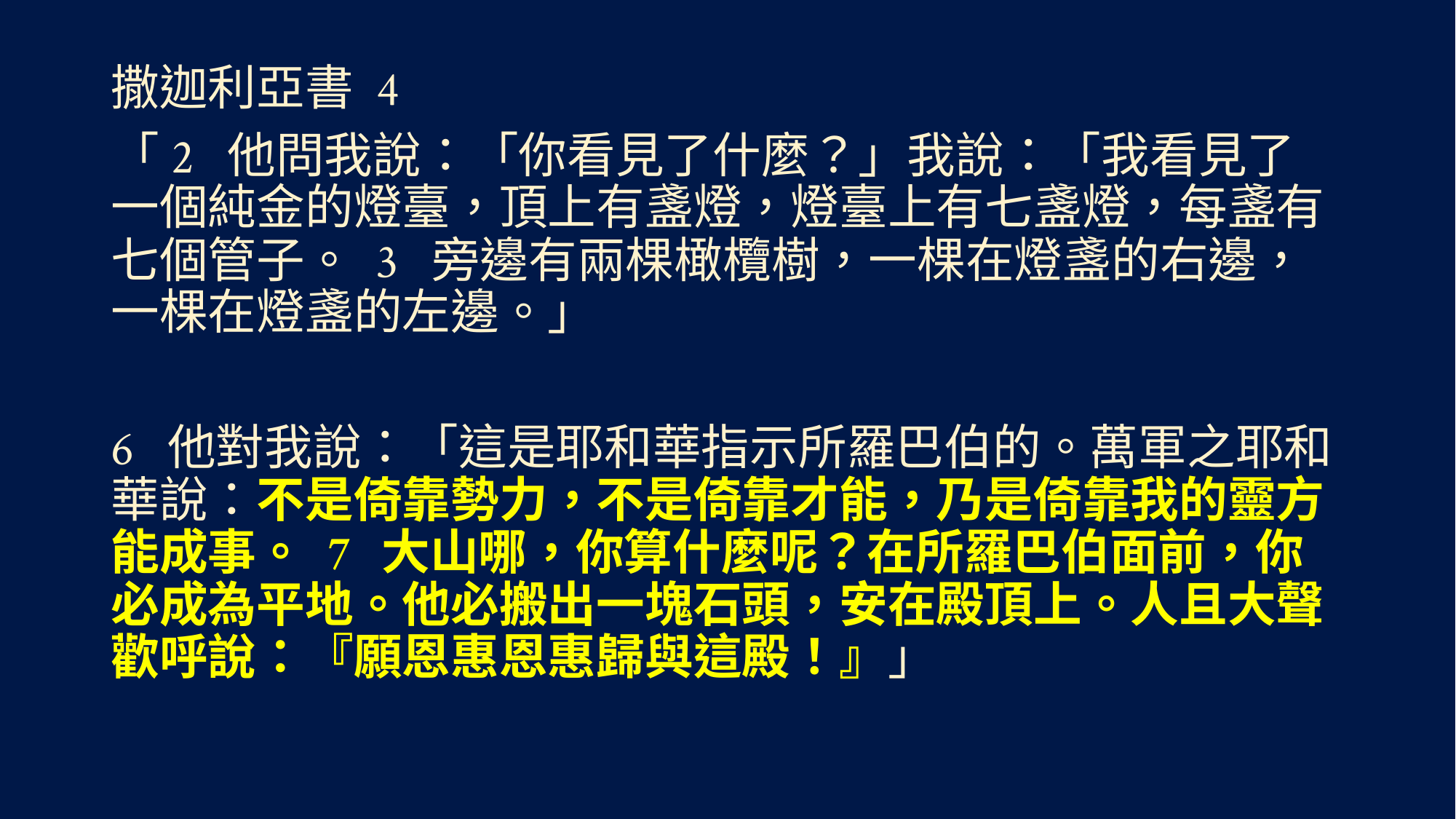

撒迦利亞書 4
「2  他問我說：「你看見了什麼？」我說：「我看見了一個純金的燈臺，頂上有盞燈，燈臺上有七盞燈，每盞有七個管子。 3  旁邊有兩棵橄欖樹，一棵在燈盞的右邊，一棵在燈盞的左邊。」

6  他對我說：「這是耶和華指示所羅巴伯的。萬軍之耶和華說：不是倚靠勢力，不是倚靠才能，乃是倚靠我的靈方能成事。 7  大山哪，你算什麼呢？在所羅巴伯面前，你必成為平地。他必搬出一塊石頭，安在殿頂上。人且大聲歡呼說：『願恩惠恩惠歸與這殿！』」